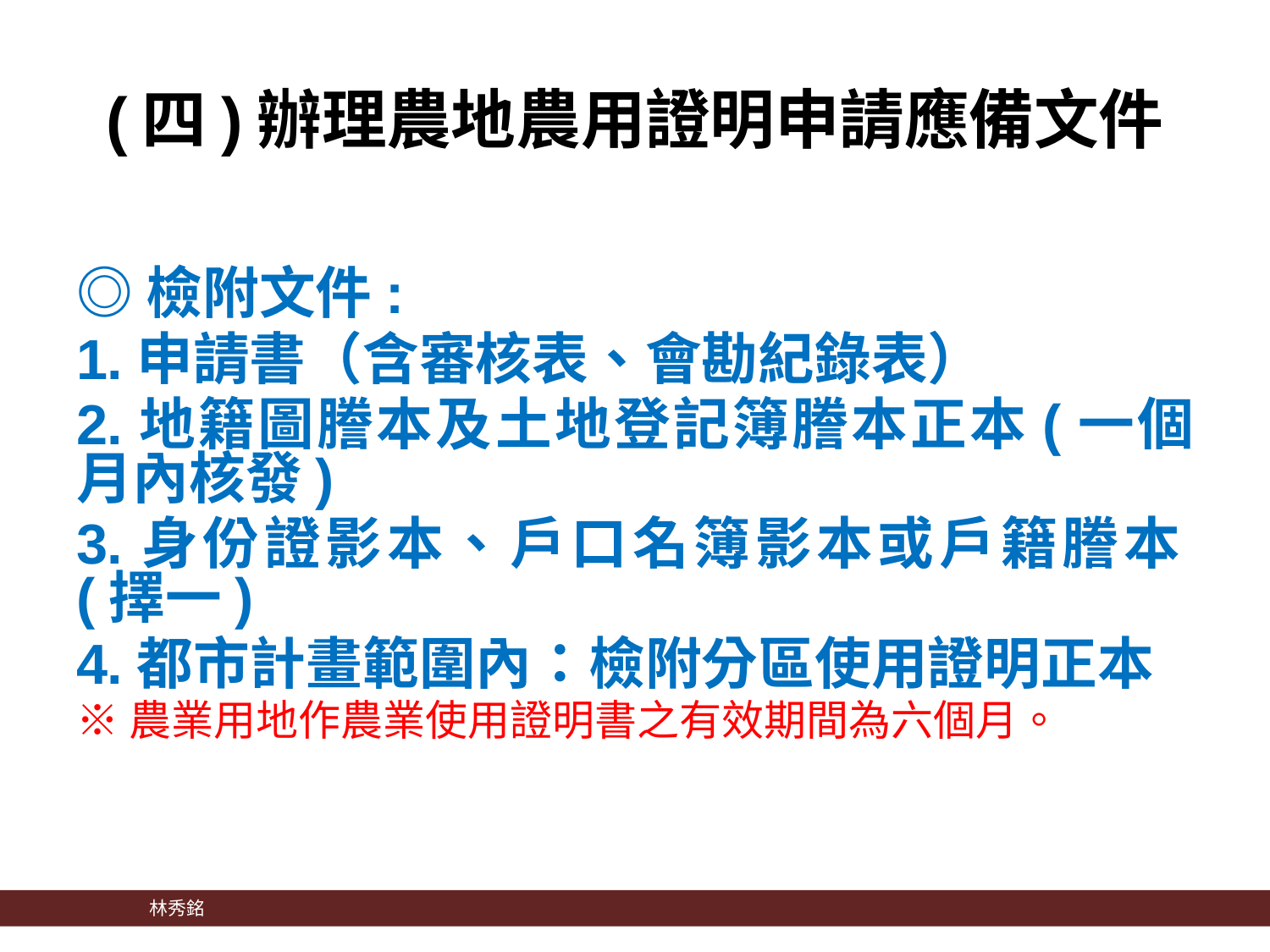

# (四)辦理農地農用證明申請應備文件

◎檢附文件:
1.申請書（含審核表、會勘紀錄表）
2.地籍圖謄本及土地登記簿謄本正本(一個月內核發)
3.身份證影本、戶口名簿影本或戶籍謄本(擇一)
4.都市計畫範圍內：檢附分區使用證明正本
※農業用地作農業使用證明書之有效期間為六個月。

                                 林秀銘